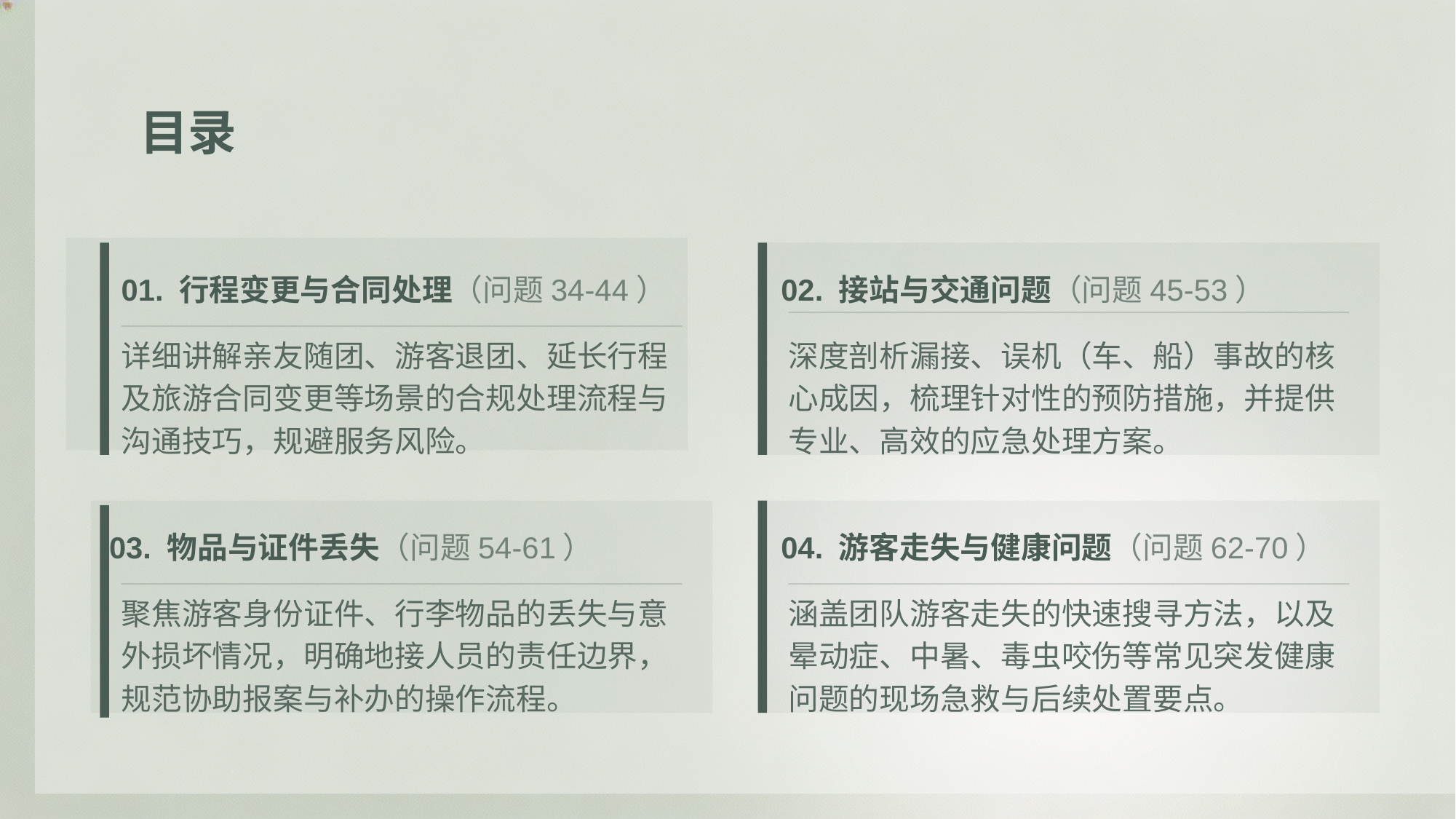

目录

01. 行程变更与合同处理（问题34-44）
02. 接站与交通问题（问题45-53）
详细讲解亲友随团、游客退团、延长行程及旅游合同变更等场景的合规处理流程与沟通技巧，规避服务风险。
深度剖析漏接、误机（车、船）事故的核心成因，梳理针对性的预防措施，并提供专业、高效的应急处理方案。

03. 物品与证件丢失（问题54-61）
04. 游客走失与健康问题（问题62-70）
聚焦游客身份证件、行李物品的丢失与意外损坏情况，明确地接人员的责任边界，规范协助报案与补办的操作流程。
涵盖团队游客走失的快速搜寻方法，以及晕动症、中暑、毒虫咬伤等常见突发健康问题的现场急救与后续处置要点。